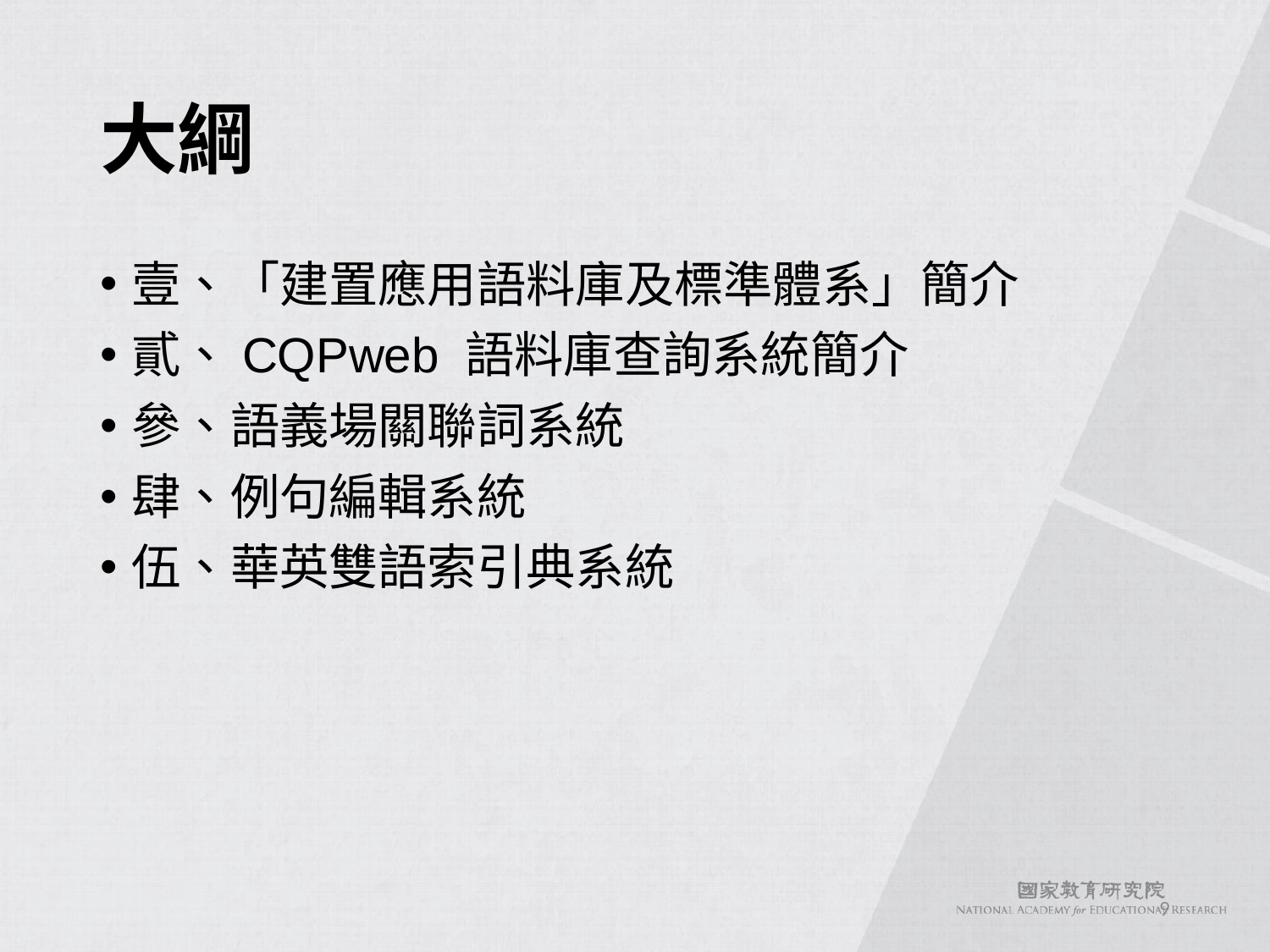

# 大綱
壹、「建置應用語料庫及標準體系」簡介
貳、CQPweb 語料庫查詢系統簡介
參、語義場關聯詞系統
肆、例句編輯系統
伍、華英雙語索引典系統

9